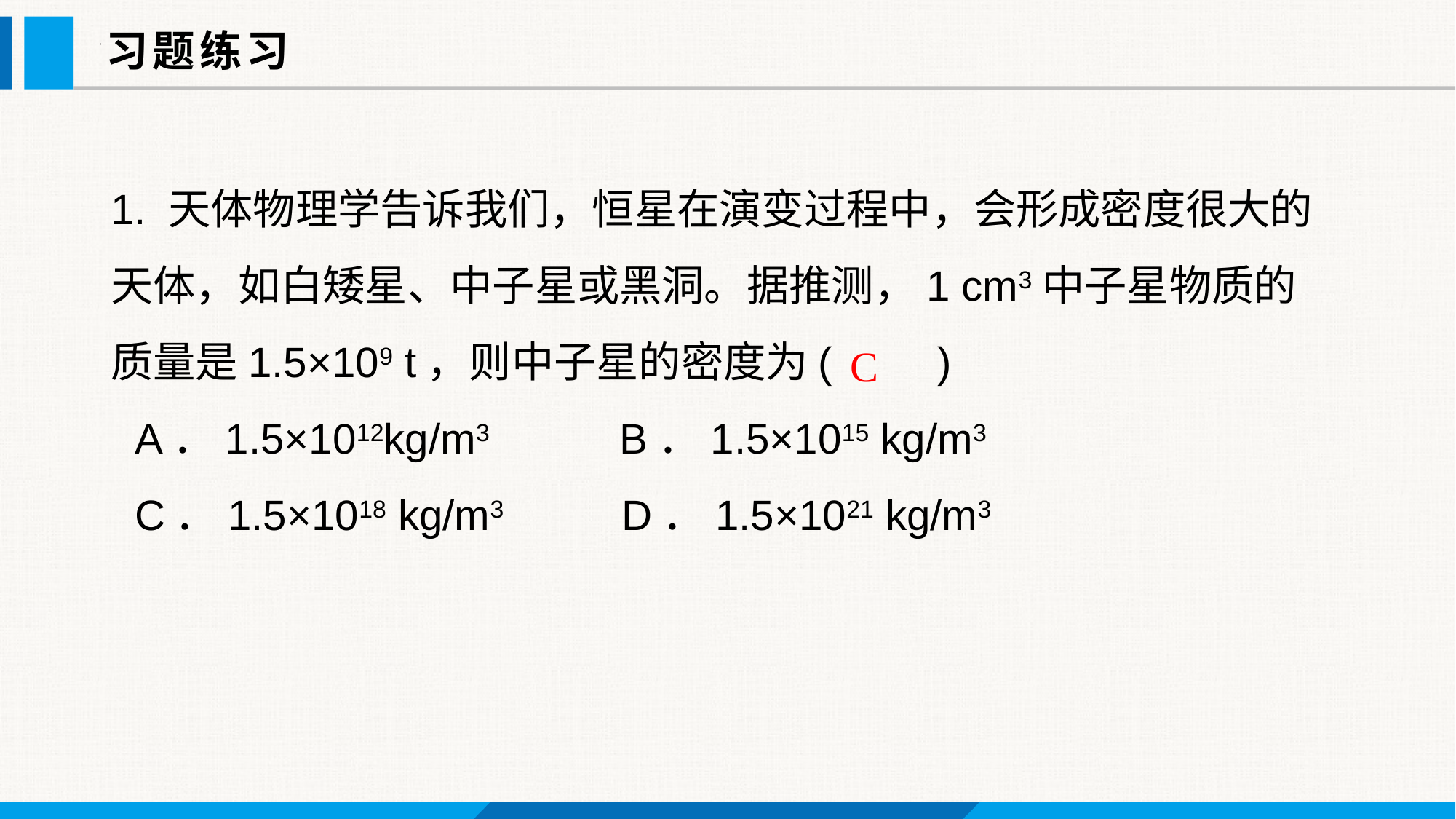

习题练习
1. 天体物理学告诉我们，恒星在演变过程中，会形成密度很大的天体，如白矮星、中子星或黑洞。据推测，1 cm3中子星物质的质量是1.5×109 t，则中子星的密度为(　　)
  A．1.5×1012kg/m3           B．1.5×1015 kg/m3
  C．1.5×1018 kg/m3          D．1.5×1021 kg/m3
C